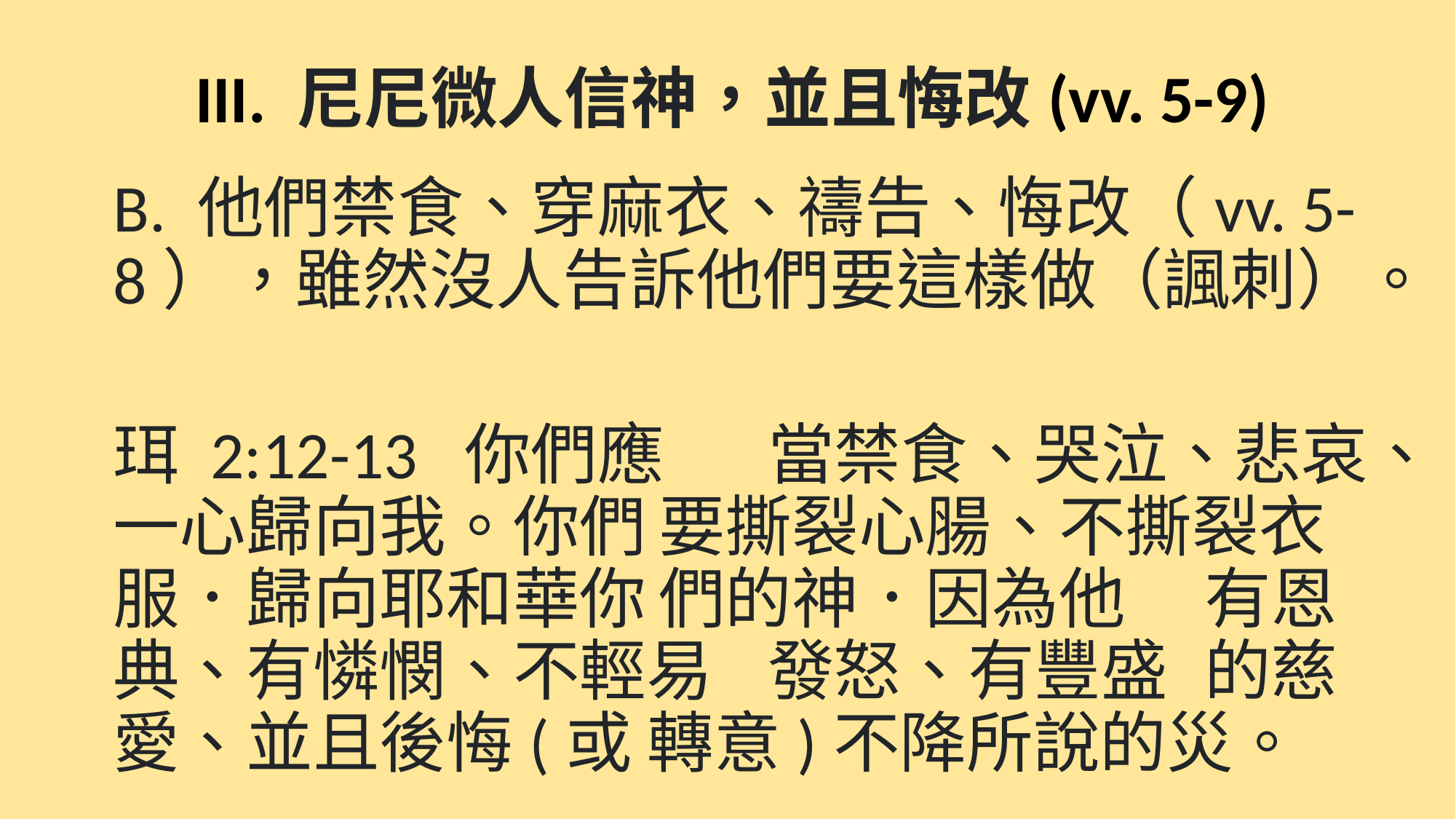

# III. 尼尼微人信神，並且悔改(vv. 5-9)
B. 他們禁食、穿麻衣、禱告、悔改（vv. 5-8），雖然沒人告訴他們要這樣做（諷刺）。

珥 2:12-13  你們應	當禁食、哭泣、悲哀、一心歸向我。你們	要撕裂心腸、不撕裂衣服．歸向耶和華你	們的神．因為他	有恩典、有憐憫、不輕易	發怒、有豐盛	的慈愛、並且後悔(或 轉意)不降所說的災。